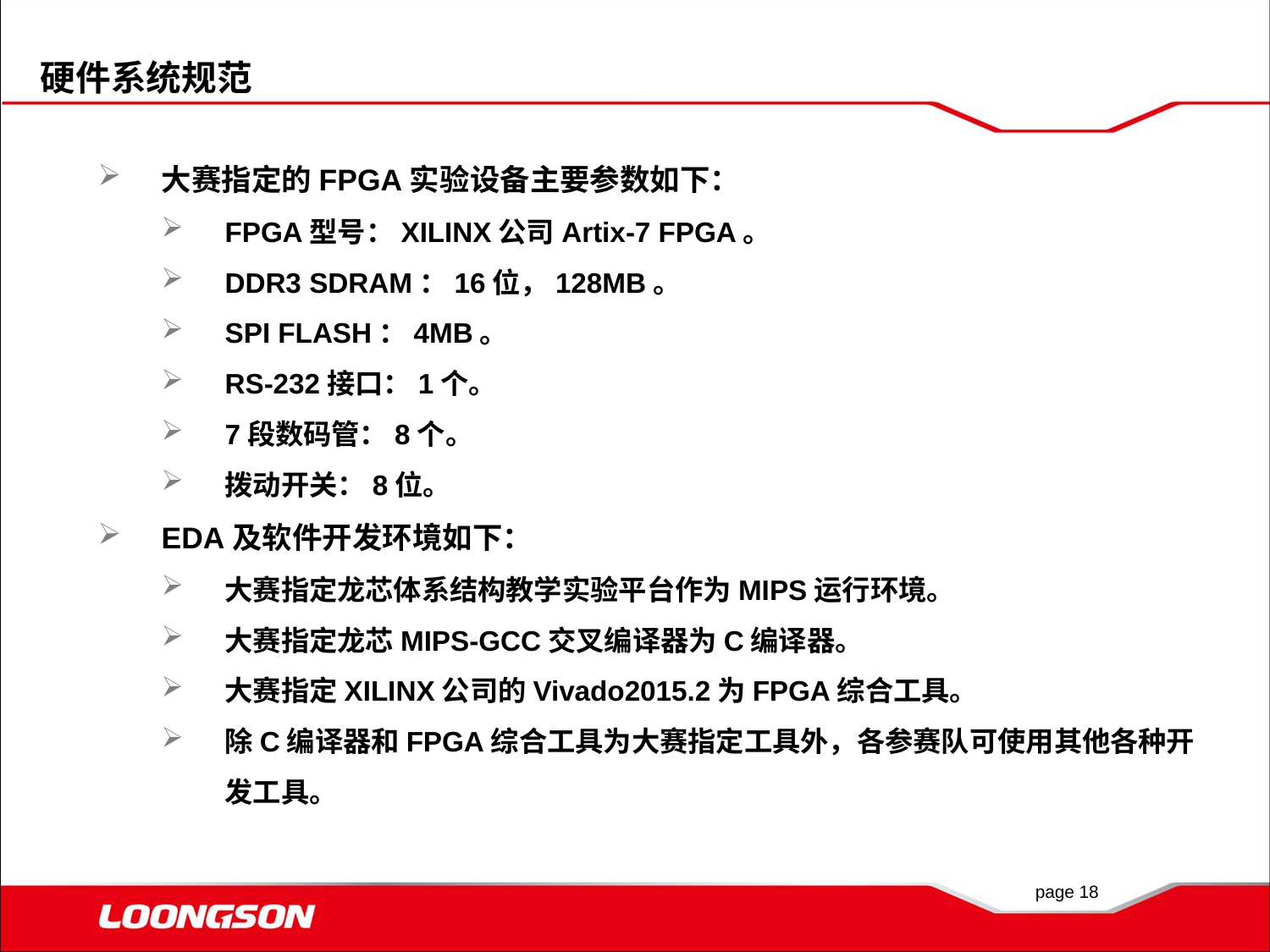

硬件系统规范
大赛指定的FPGA实验设备主要参数如下：
FPGA型号：XILINX公司Artix-7 FPGA。
DDR3 SDRAM：16位，128MB。
SPI FLASH：4MB。
RS-232接口：1个。
7段数码管：8个。
拨动开关：8位。
EDA及软件开发环境如下：
大赛指定龙芯体系结构教学实验平台作为MIPS运行环境。
大赛指定龙芯MIPS-GCC交叉编译器为C编译器。
大赛指定XILINX公司的Vivado2015.2为FPGA综合工具。
除C编译器和FPGA综合工具为大赛指定工具外，各参赛队可使用其他各种开发工具。
page 18